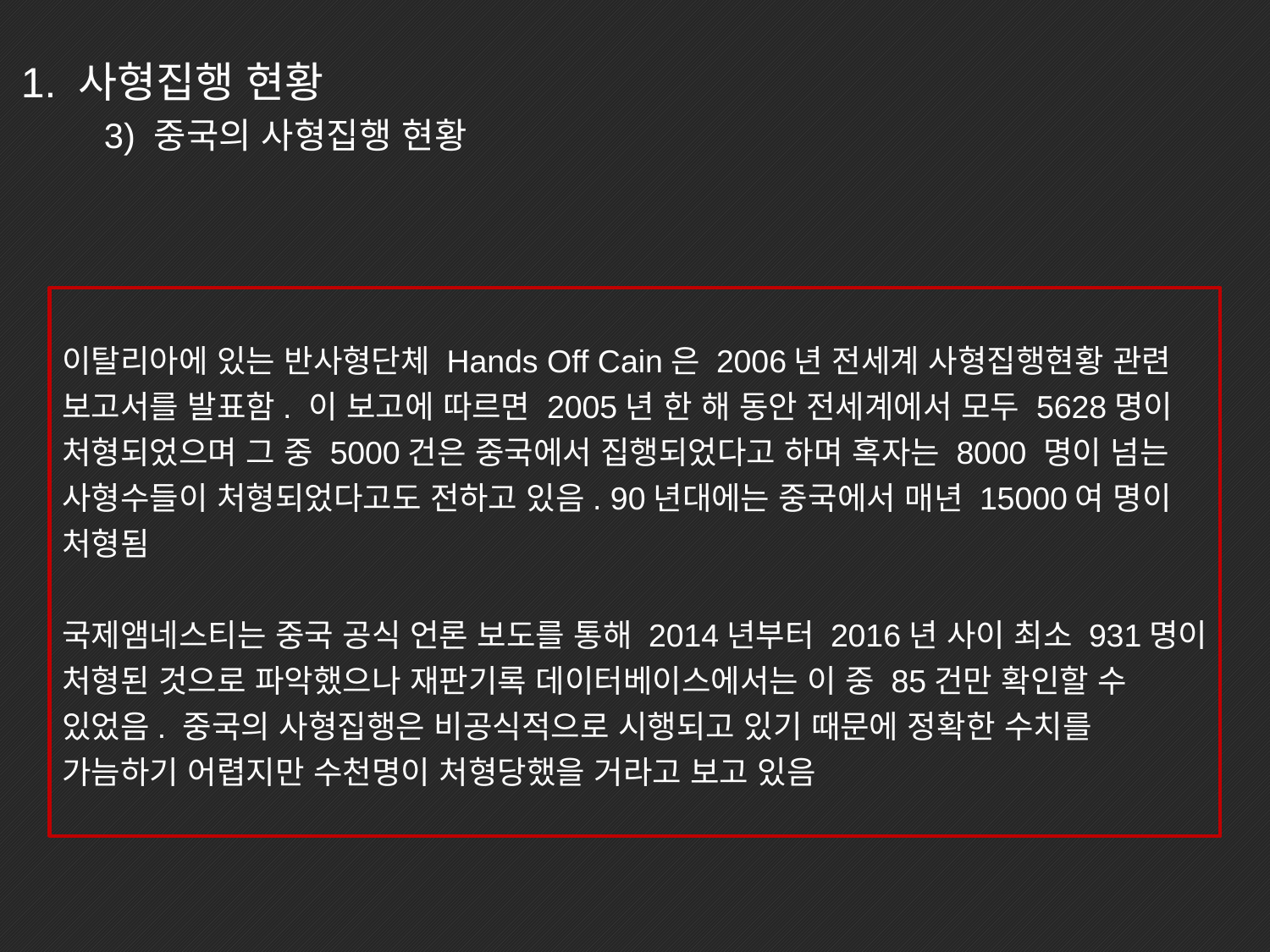

1. 사형집행 현황
       3) 중국의 사형집행 현황
이탈리아에 있는 반사형단체 Hands Off Cain은 2006년 전세계 사형집행현황 관련 보고서를 발표함. 이 보고에 따르면 2005년 한 해 동안 전세계에서 모두 5628명이 처형되었으며 그 중 5000건은 중국에서 집행되었다고 하며 혹자는 8000 명이 넘는 사형수들이 처형되었다고도 전하고 있음. 90년대에는 중국에서 매년 15000여 명이 처형됨

국제앰네스티는 중국 공식 언론 보도를 통해 2014년부터 2016년 사이 최소 931명이 처형된 것으로 파악했으나 재판기록 데이터베이스에서는 이 중 85건만 확인할 수 있었음. 중국의 사형집행은 비공식적으로 시행되고 있기 때문에 정확한 수치를 가늠하기 어렵지만 수천명이 처형당했을 거라고 보고 있음